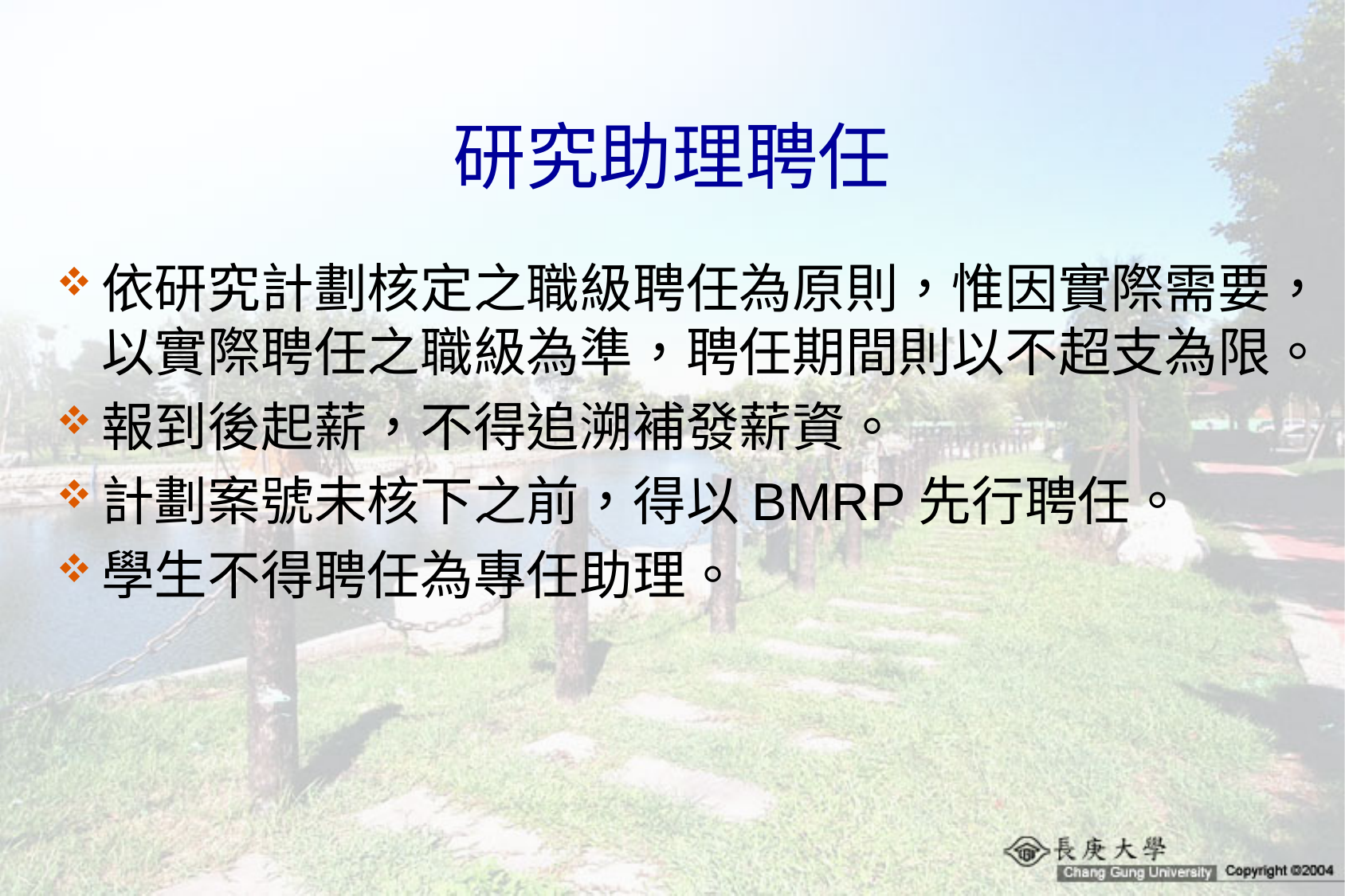

# 研究助理聘任
依研究計劃核定之職級聘任為原則，惟因實際需要，以實際聘任之職級為準，聘任期間則以不超支為限。
報到後起薪，不得追溯補發薪資。
計劃案號未核下之前，得以BMRP先行聘任。
學生不得聘任為專任助理。